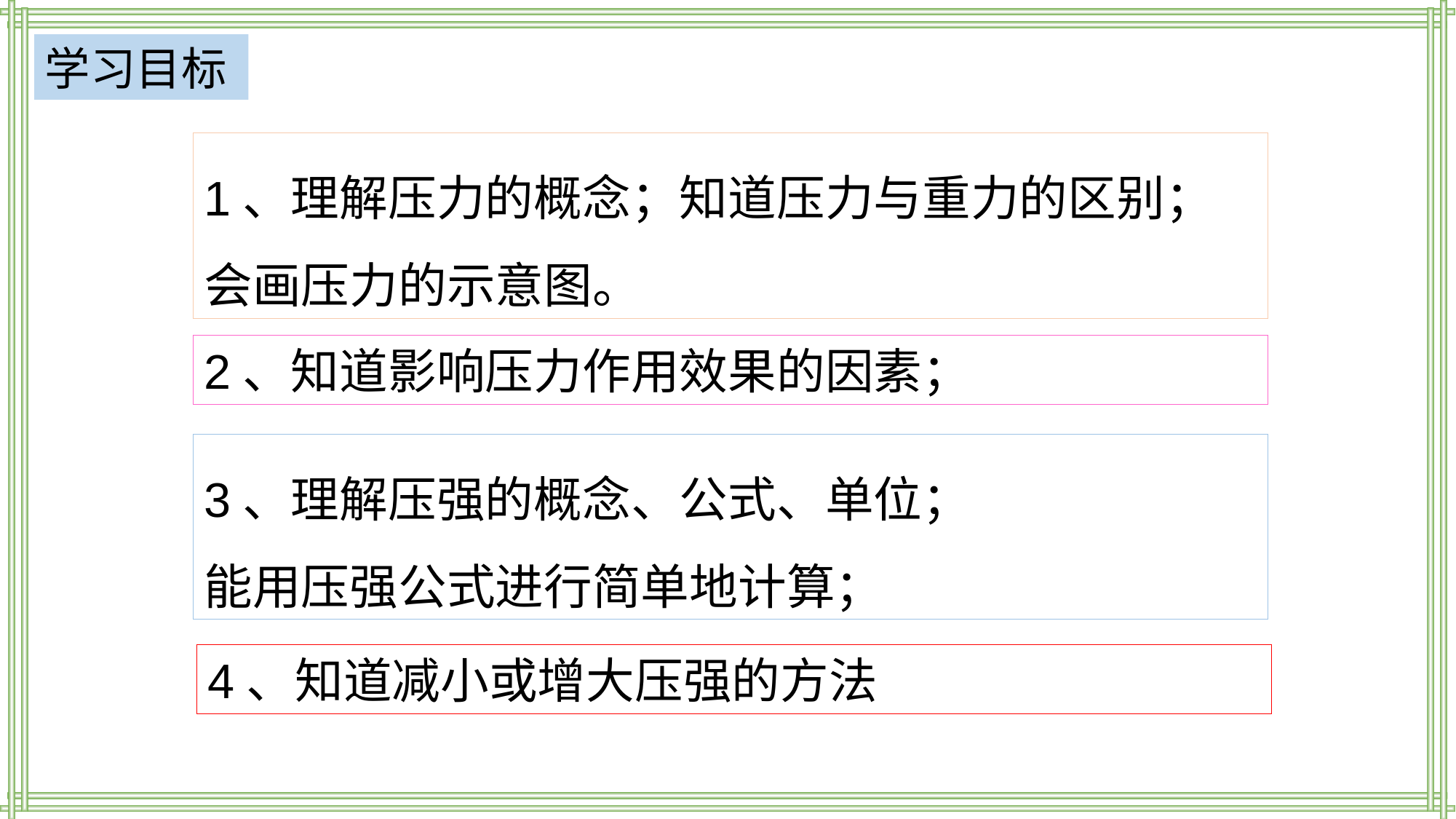

学习目标
1、理解压力的概念；知道压力与重力的区别；会画压力的示意图。
2、知道影响压力作用效果的因素；
3、理解压强的概念、公式、单位；
能用压强公式进行简单地计算；
4、知道减小或增大压强的方法